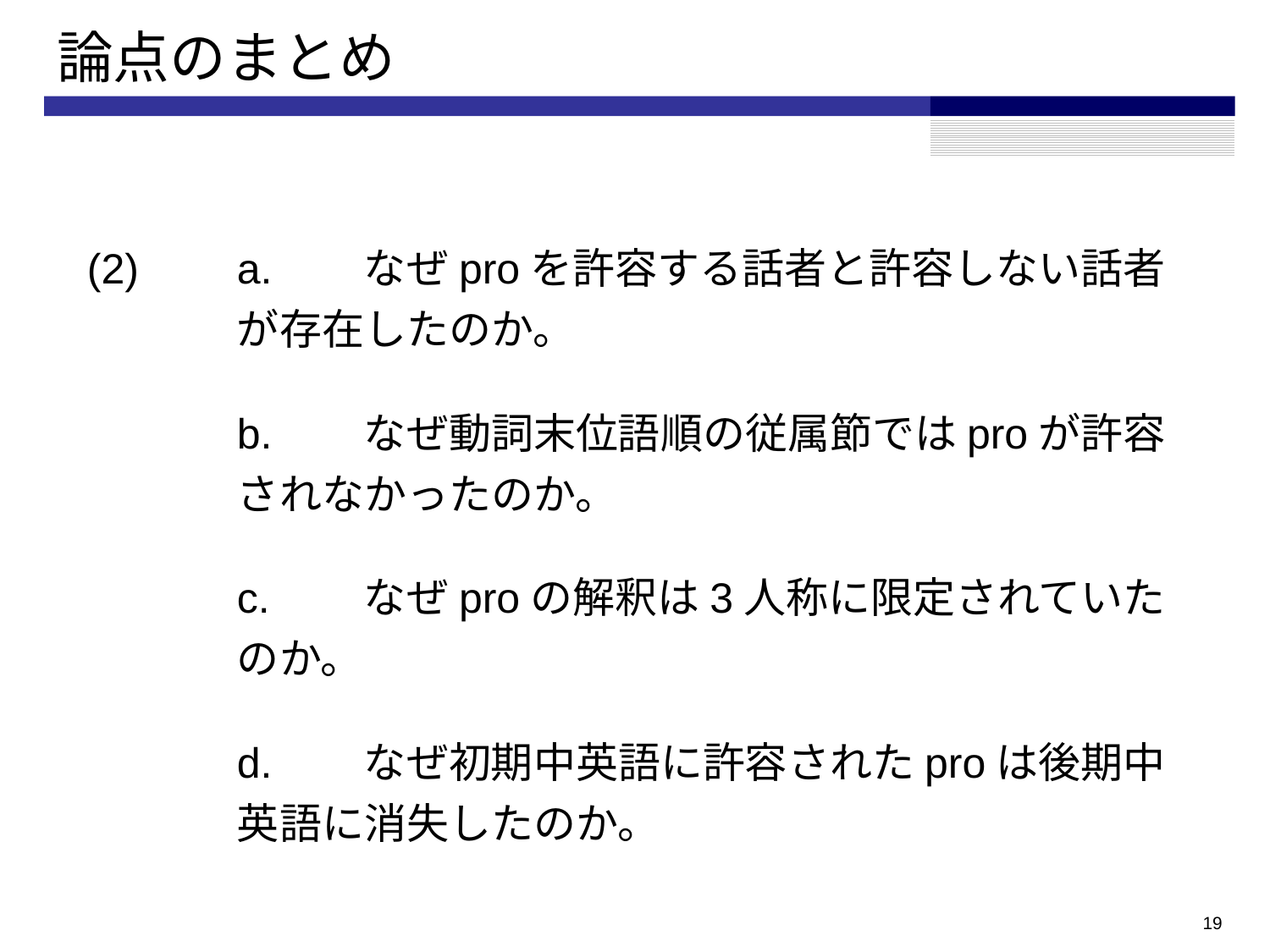

# 論点のまとめ

(2)	a.	なぜproを許容する話者と許容しない話者が存在したのか。
	b.	なぜ動詞末位語順の従属節ではproが許容されなかったのか。
	c.	なぜproの解釈は3人称に限定されていたのか。
	d.	なぜ初期中英語に許容されたproは後期中英語に消失したのか。
19